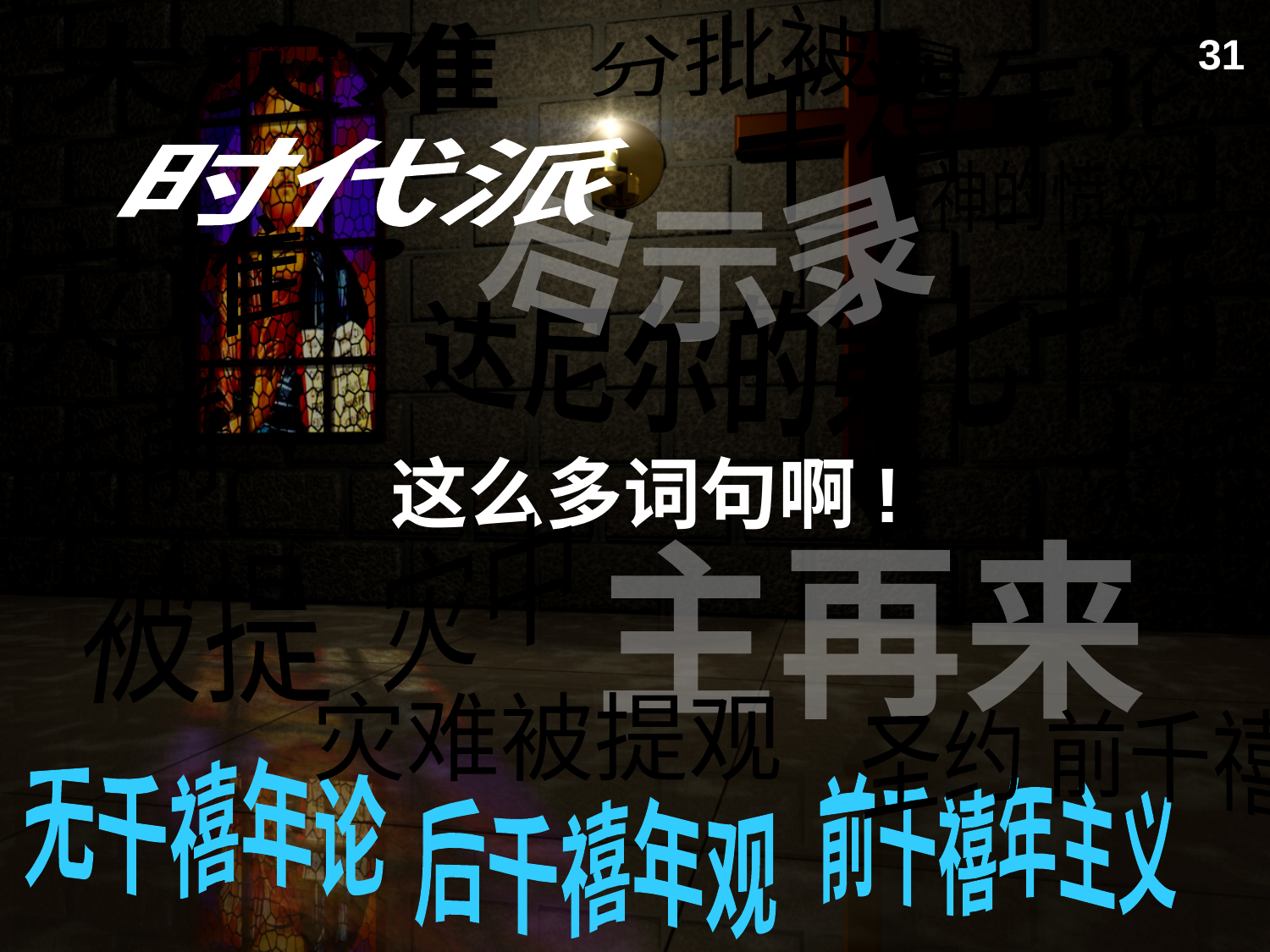

分批被提
大灾难
31
千禧年论
时代派
神的愤怒中
启示录
达尼尔的第七十年
灾难·
灾前
灾后
# 这么多词句啊!
灾中
主再来
被提
灾难被提观
圣约 前千禧
无千禧年论
前千禧年主义
后千禧年观